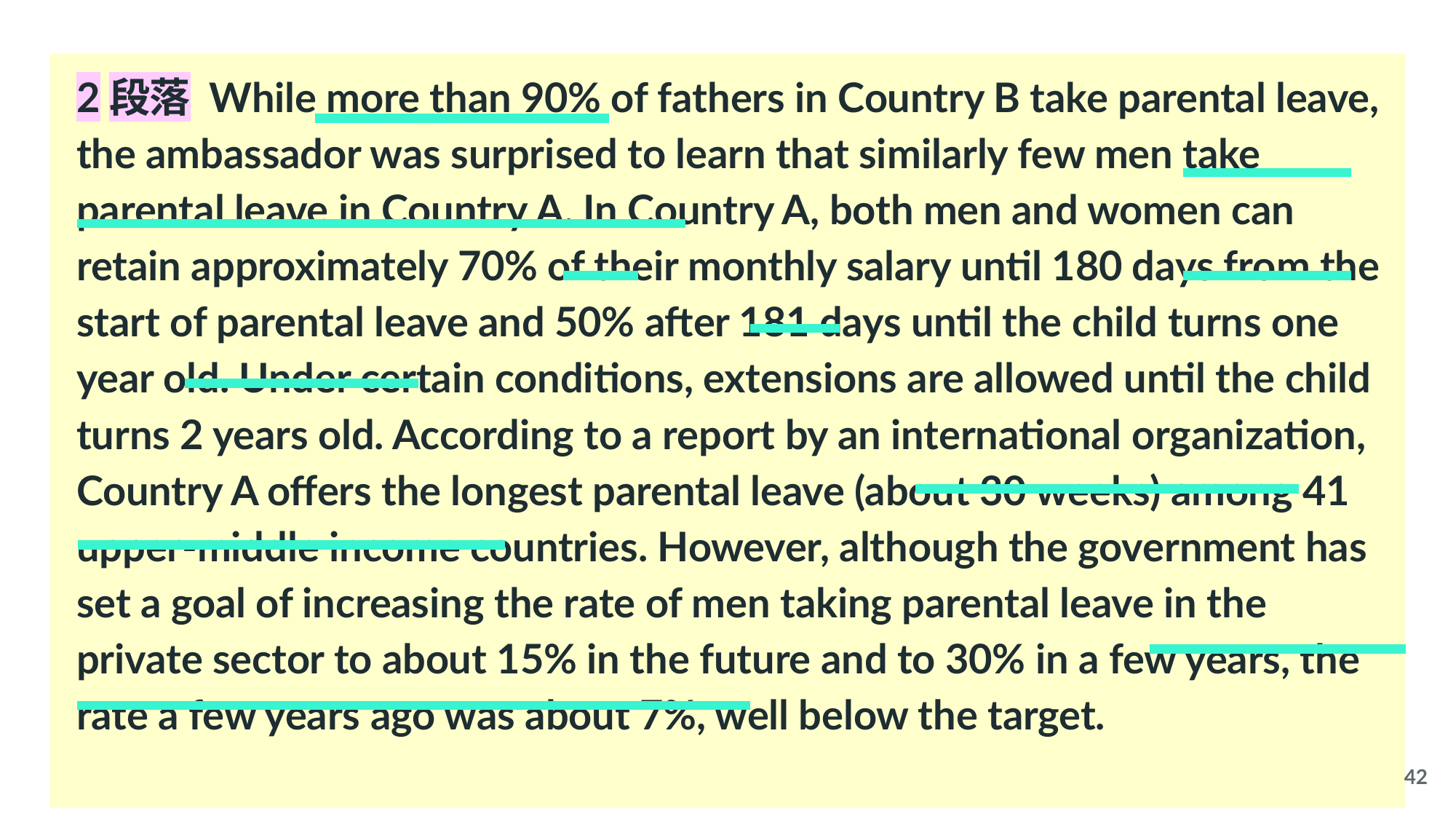

2段落 While more than 90% of fathers in Country B take parental leave, the ambassador was surprised to learn that similarly few men take parental leave in Country A. In Country A, both men and women can retain approximately 70% of their monthly salary until 180 days from the start of parental leave and 50% after 181 days until the child turns one year old. Under certain conditions, extensions are allowed until the child turns 2 years old. According to a report by an international organization, Country A offers the longest parental leave (about 30 weeks) among 41 upper-middle income countries. However, although the government has set a goal of increasing the rate of men taking parental leave in the private sector to about 15% in the future and to 30% in a few years, the rate a few years ago was about 7%, well below the target.
42